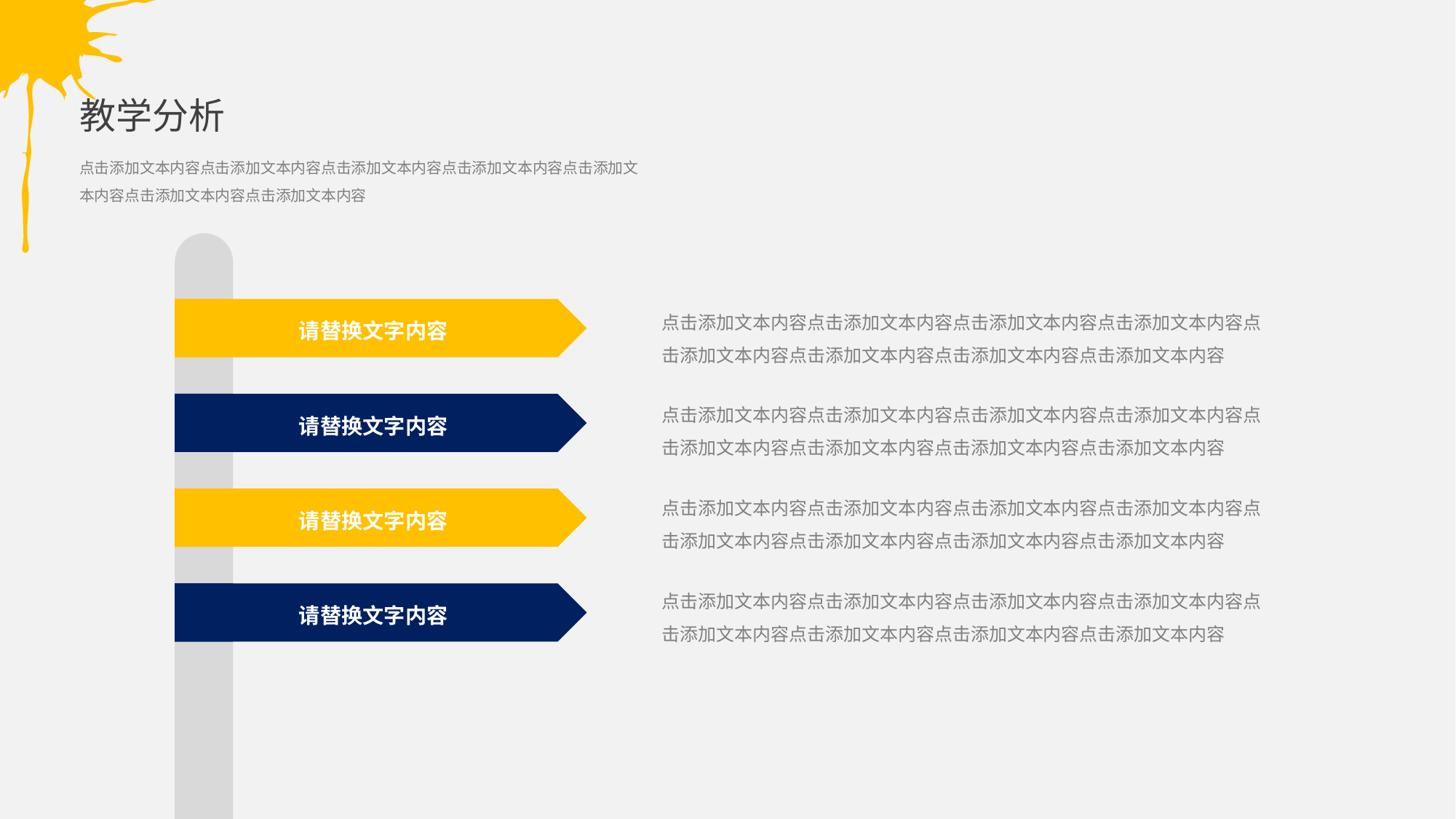

教学分析
点击添加文本内容点击添加文本内容点击添加文本内容点击添加文本内容点击添加文本内容点击添加文本内容点击添加文本内容

请替换文字内容
请替换文字内容

请替换文字内容

请替换文字内容
点击添加文本内容点击添加文本内容点击添加文本内容点击添加文本内容点击添加文本内容点击添加文本内容点击添加文本内容点击添加文本内容
点击添加文本内容点击添加文本内容点击添加文本内容点击添加文本内容点击添加文本内容点击添加文本内容点击添加文本内容点击添加文本内容
点击添加文本内容点击添加文本内容点击添加文本内容点击添加文本内容点击添加文本内容点击添加文本内容点击添加文本内容点击添加文本内容
点击添加文本内容点击添加文本内容点击添加文本内容点击添加文本内容点击添加文本内容点击添加文本内容点击添加文本内容点击添加文本内容